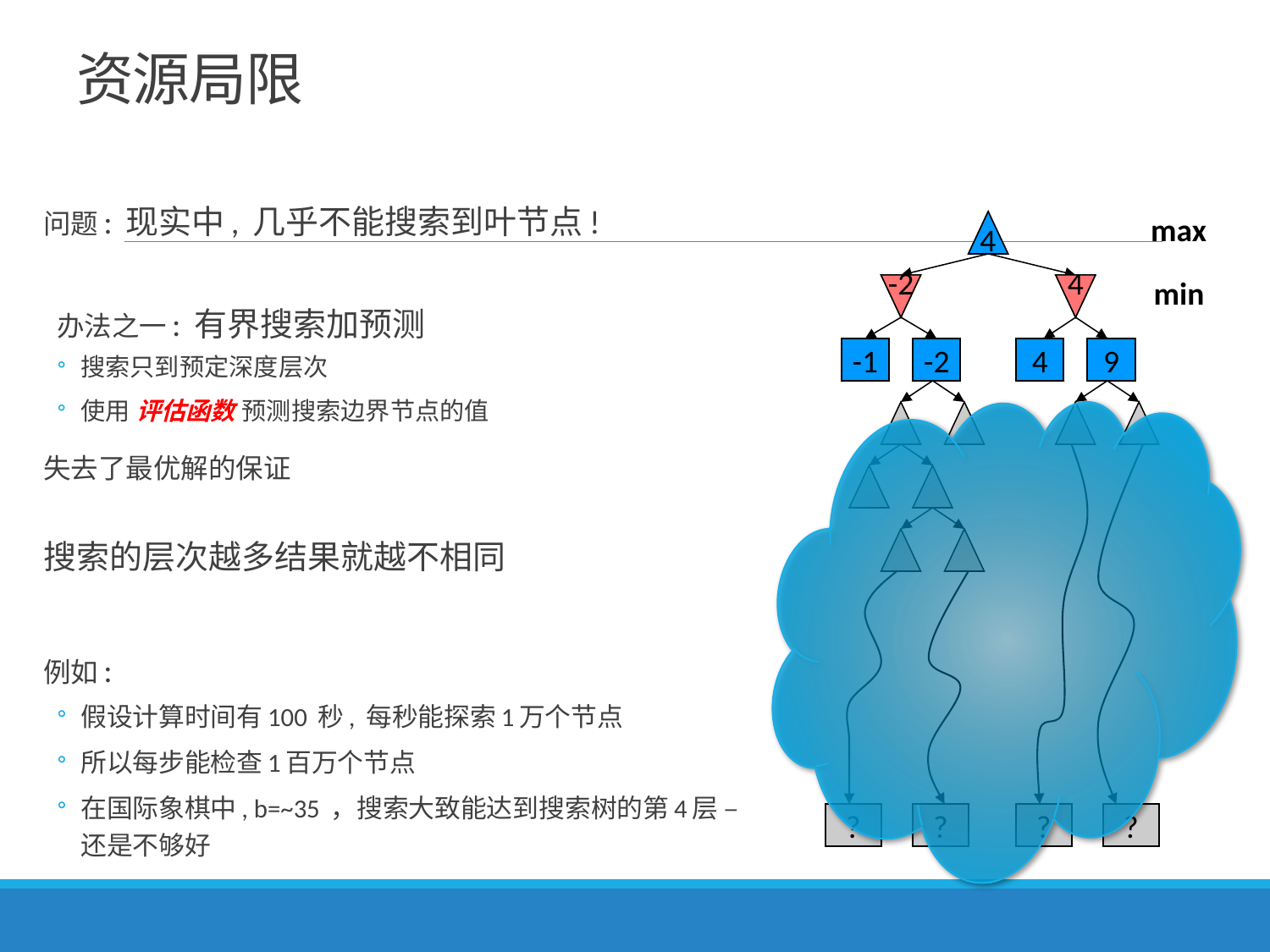

# 资源局限
问题: 现实中, 几乎不能搜索到叶节点!

 办法之一: 有界搜索加预测
搜索只到预定深度层次
使用 评估函数 预测搜索边界节点的值
失去了最优解的保证

搜索的层次越多结果就越不相同

例如:
假设计算时间有100 秒, 每秒能探索1万个节点
所以每步能检查1百万个节点
在国际象棋中, b=~35 ，搜索大致能达到搜索树的第4层 – 还是不够好

max

4
min

-2

4
-1

-2
4

9

?
?
?
?